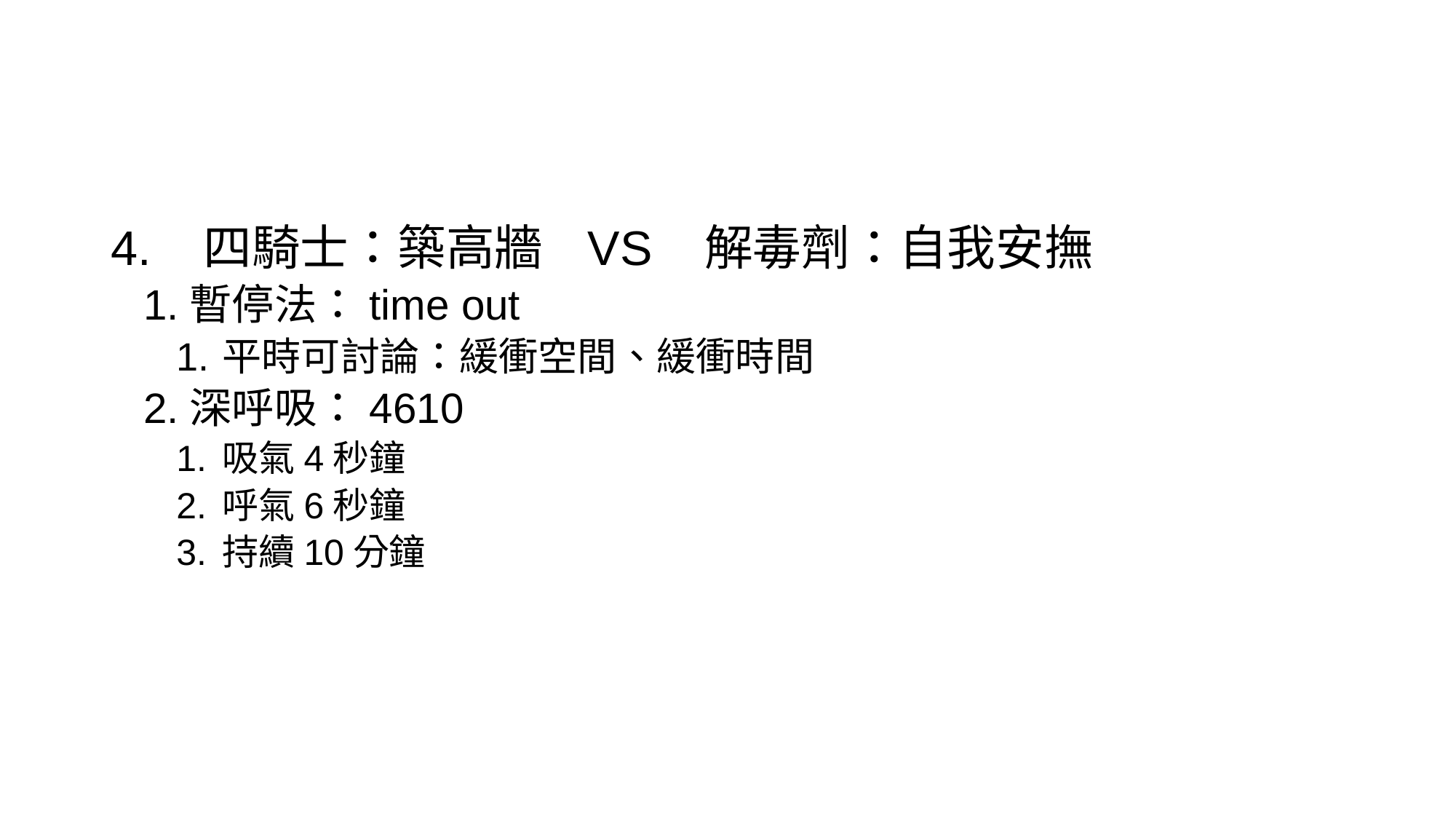

#
4.   四騎士：築高牆   VS   解毒劑：自我安撫
暫停法：time out
平時可討論：緩衝空間、緩衝時間
深呼吸：4610
吸氣4秒鐘
呼氣6秒鐘
持續10分鐘